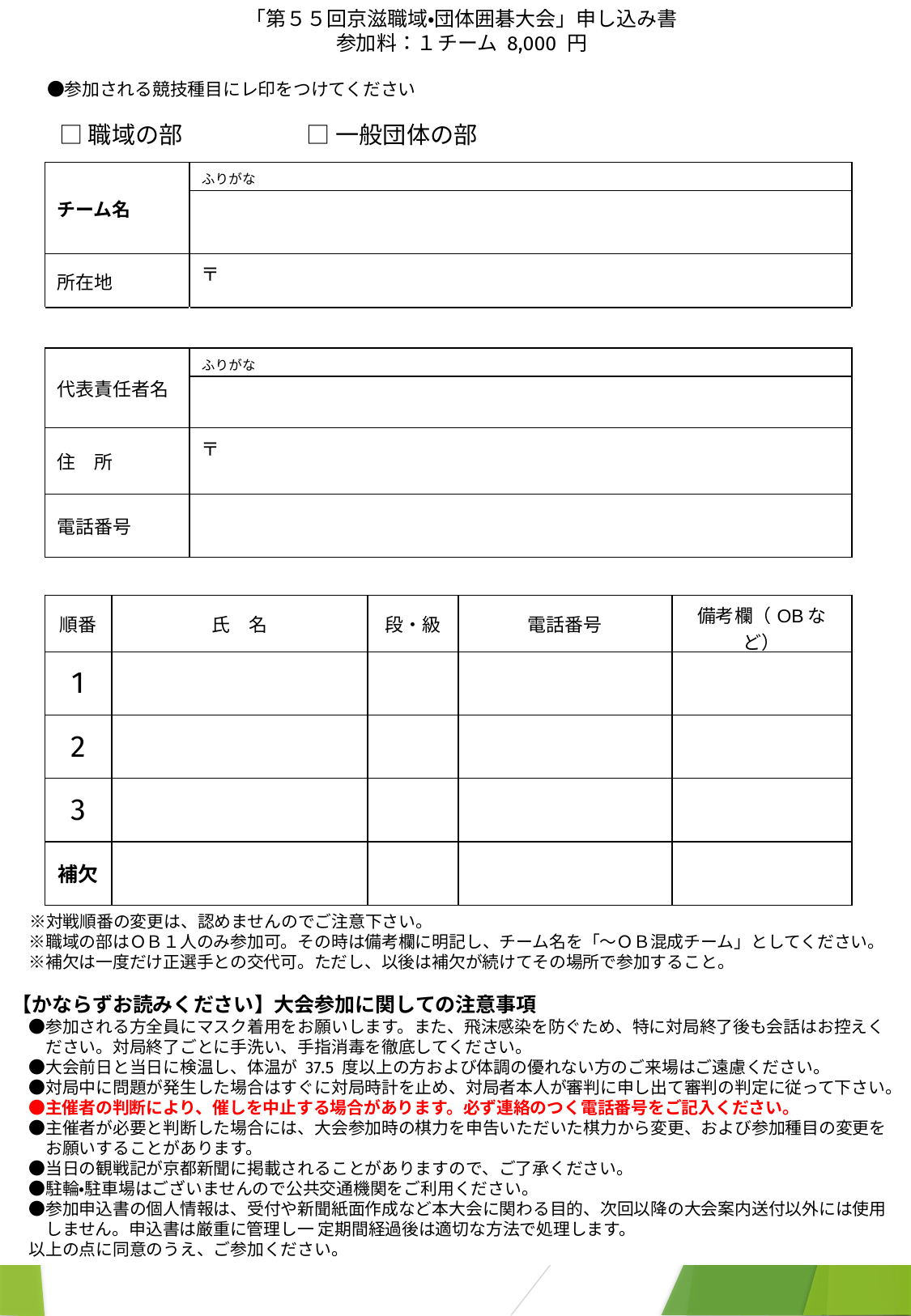

「第５５回京滋職域・団体囲碁大会」申し込み書
参加料：１チーム 8,000 円

　　●参加される競技種目にレ印をつけてください

　　□ 職域の部 　　　　　□ 一般団体の部

　※対戦順番の変更は、認めませんのでご注意下さい。
　※職域の部はＯＢ１人のみ参加可。その時は備考欄に明記し、チーム名を「～ＯＢ混成チーム」としてください。
　※補欠は一度だけ正選手との交代可。ただし、以後は補欠が続けてその場所で参加すること。

【かならずお読みください】大会参加に関しての注意事項
　●参加される方全員にマスク着用をお願いします。また、飛沫感染を防ぐため、特に対局終了後も会話はお控えく
　　ださい。対局終了ごとに手洗い、手指消毒を徹底してください。
　●大会前日と当日に検温し、体温が 37.5 度以上の方および体調の優れない方のご来場はご遠慮ください。
　●対局中に問題が発生した場合はすぐに対局時計を止め、対局者本人が審判に申し出て審判の判定に従って下さい。
　●主催者の判断により、催しを中止する場合があります。必ず連絡のつく電話番号をご記入ください。
　●主催者が必要と判断した場合には、大会参加時の棋力を申告いただいた棋力から変更、および参加種目の変更を
　　お願いすることがあります。
　●当日の観戦記が京都新聞に掲載されることがありますので、ご了承ください。
　●駐輪・駐車場はございませんので公共交通機関をご利用ください。
　●参加申込書の個人情報は、受付や新聞紙面作成など本大会に関わる目的、次回以降の大会案内送付以外には使用
　　しません。申込書は厳重に管理し一 定期間経過後は適切な方法で処理します。
　以上の点に同意のうえ、ご参加ください。
| チーム名 | ふりがな |
| --- | --- |
|  |  |
| 所在地 | 〒 |
|  |  |
| 代表責任者名 | ふりがな |
|  |  |
| 住　所 | 〒 |
| 電話番号 |  |
| 順番 | 氏　名 | 段・級 | 電話番号 | 備考欄（OBなど） |
| --- | --- | --- | --- | --- |
| 1 |  |  |  |  |
| 2 |  |  |  |  |
| 3 |  |  |  |  |
| 補欠 |  |  |  |  |